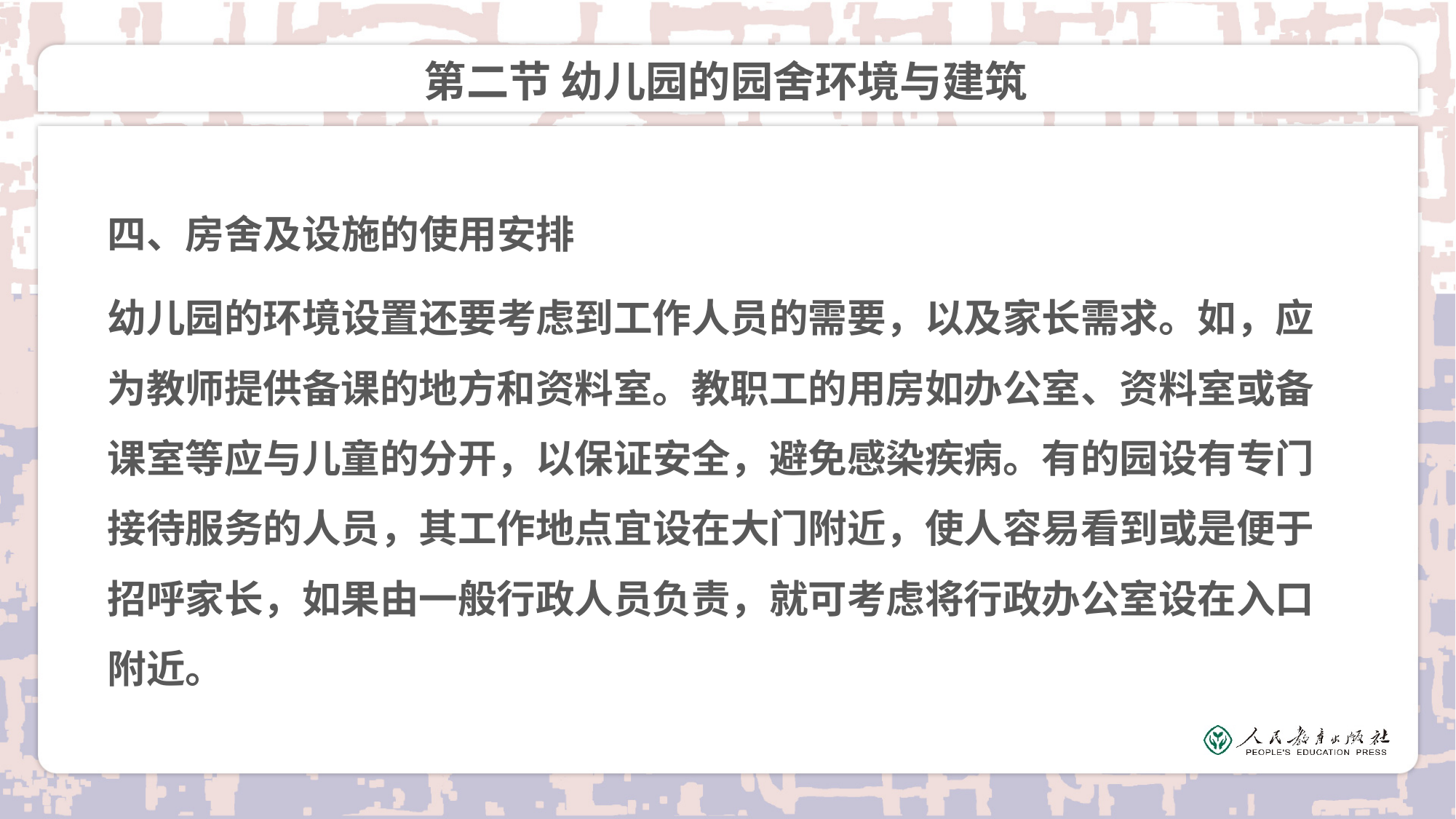

# 第二节 幼儿园的园舍环境与建筑
四、房舍及设施的使用安排
幼儿园的环境设置还要考虑到工作人员的需要，以及家长需求。如，应为教师提供备课的地方和资料室。教职工的用房如办公室、资料室或备课室等应与儿童的分开，以保证安全，避免感染疾病。有的园设有专门接待服务的人员，其工作地点宜设在大门附近，使人容易看到或是便于招呼家长，如果由一般行政人员负责，就可考虑将行政办公室设在入口附近。